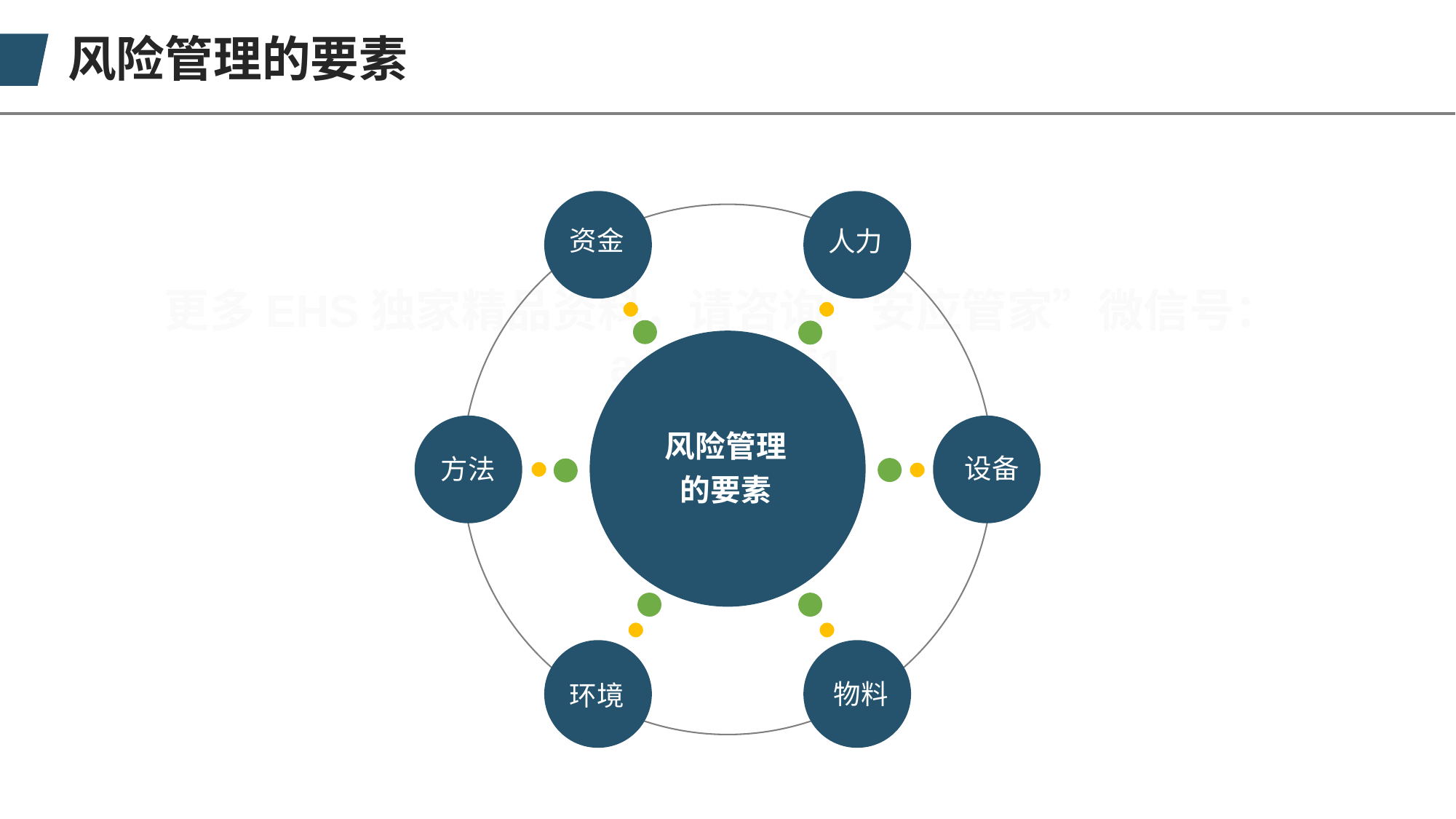

风险管理的要素

资金
人力

风险管理的要素

设备
方法

物料
环境